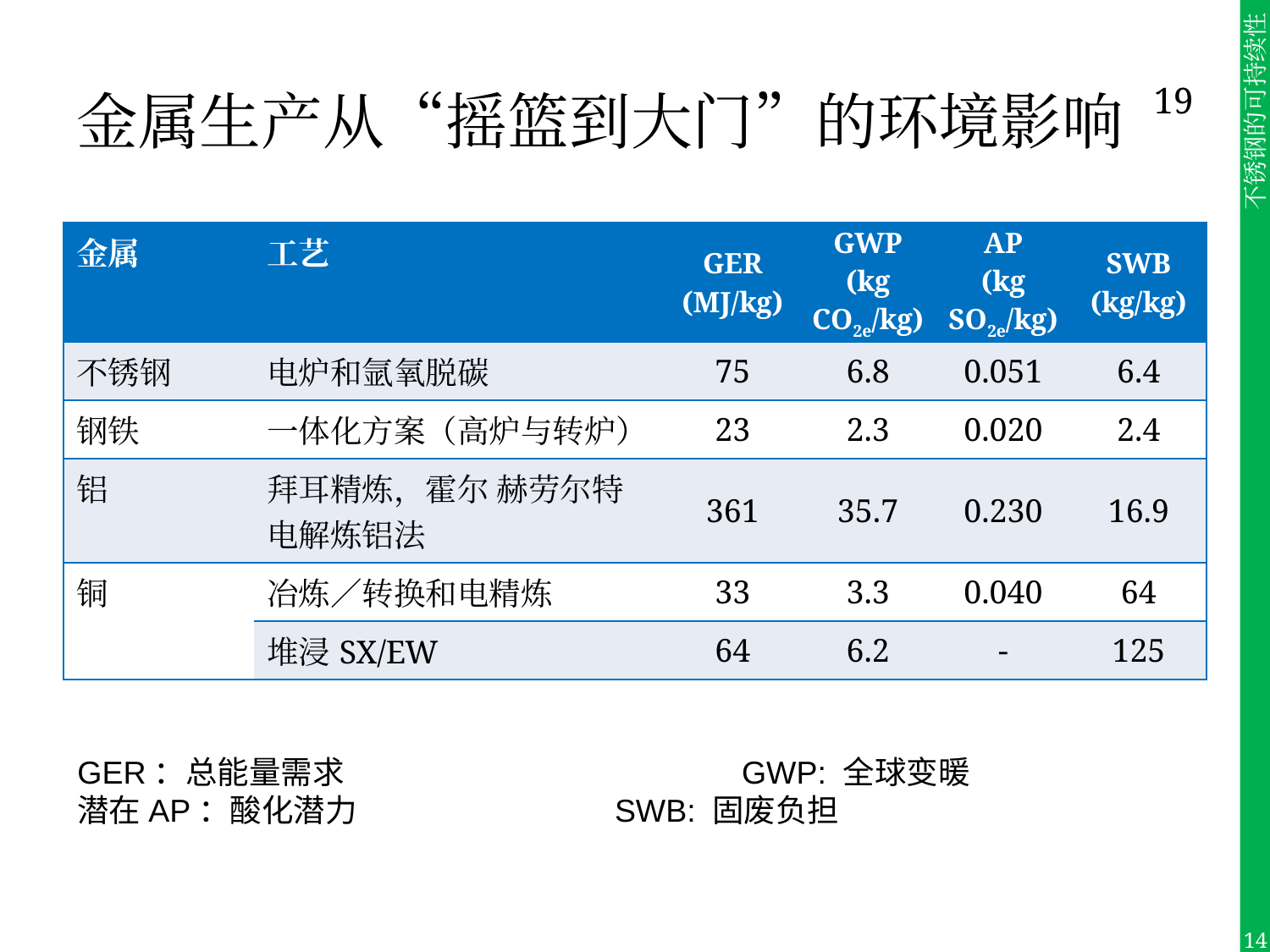

# 金属生产从“摇篮到大门”的环境影响 19
| 金属 | 工艺 | GER (MJ/kg) | GWP (kg CO2e/kg) | AP (kg SO2e/kg) | SWB (kg/kg) |
| --- | --- | --- | --- | --- | --- |
| 不锈钢 | 电炉和氩氧脱碳 | 75 | 6.8 | 0.051 | 6.4 |
| 钢铁 | 一体化方案（高炉与转炉） | 23 | 2.3 | 0.020 | 2.4 |
| 铝 | 拜耳精炼，霍尔 赫劳尔特电解炼铝法 | 361 | 35.7 | 0.230 | 16.9 |
| 铜 | 冶炼／转换和电精炼 | 33 | 3.3 | 0.040 | 64 |
|  | 堆浸SX/EW | 64 | 6.2 | - | 125 |
GER：总能量需求			   GWP: 全球变暖
潜在AP：酸化潜力		   SWB: 固废负担
14